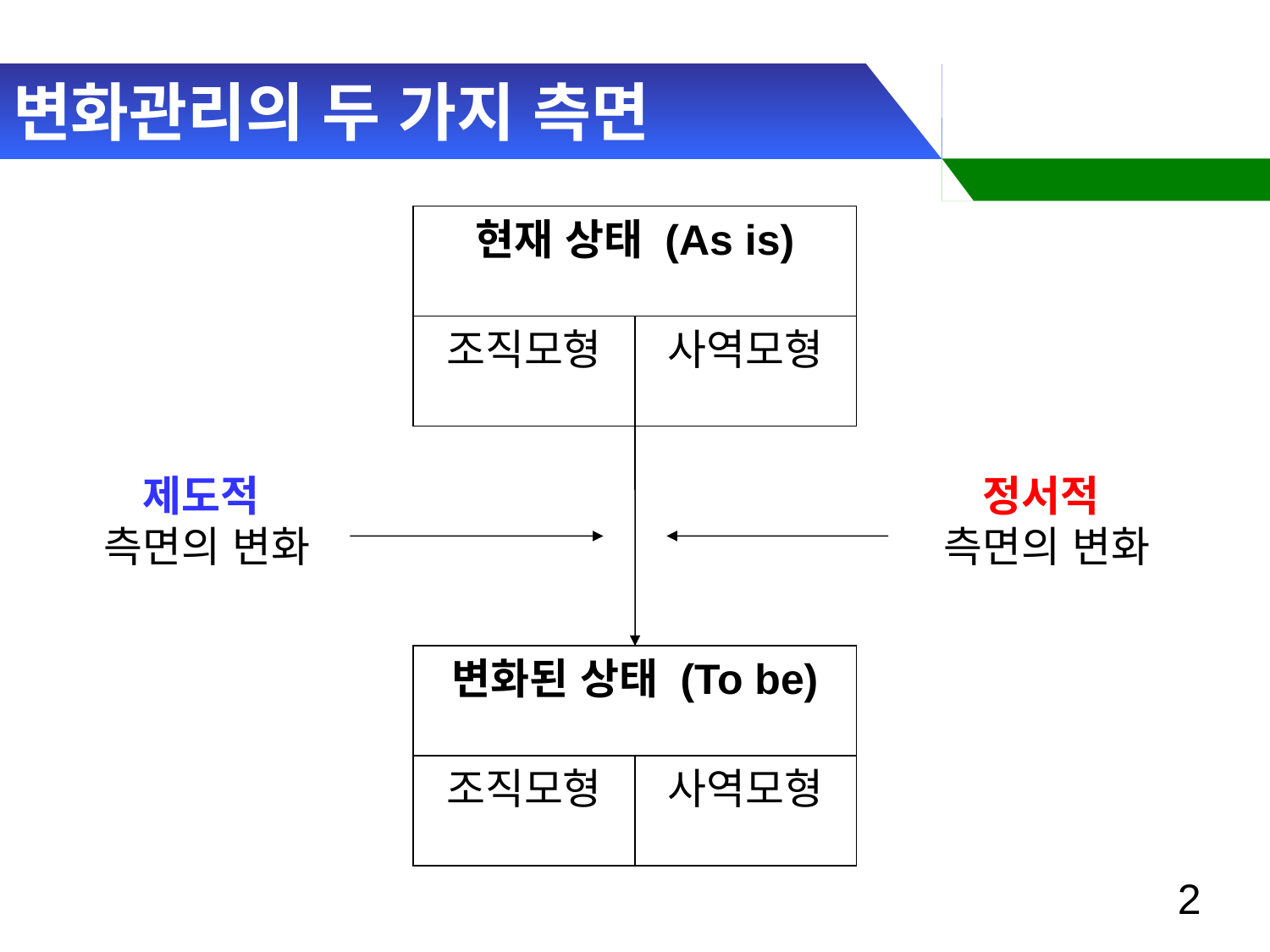

# 변화관리의 두 가지 측면
현재 상태 (As is)
조직모형
사역모형

제도적
측면의 변화
정서적
측면의 변화

변화된 상태 (To be)
조직모형
사역모형

2